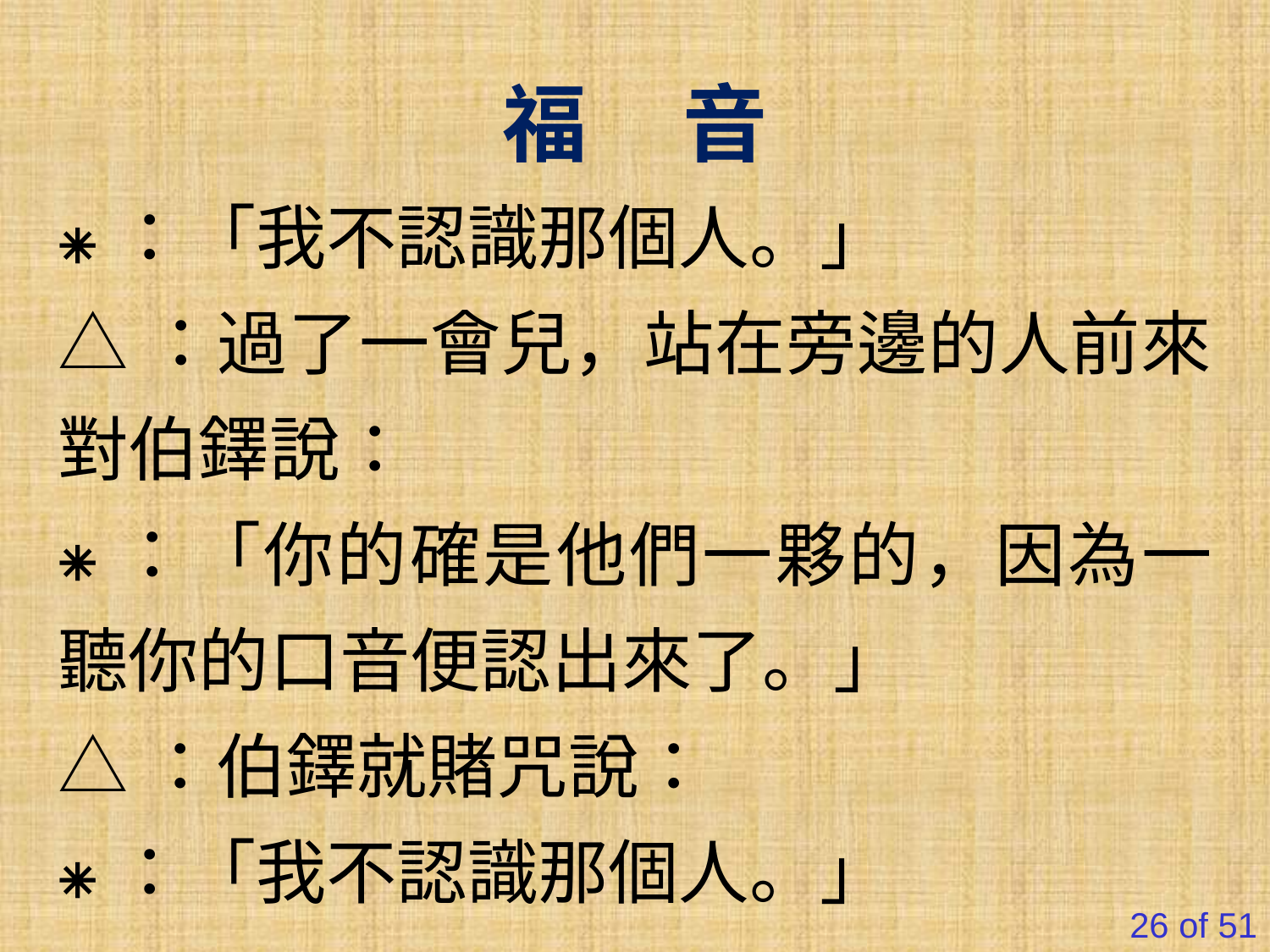

福     音
⁕：「我不認識那個人。」
△：過了一會兒，站在旁邊的人前來對伯鐸說：
⁕：「你的確是他們一夥的，因為一聽你的口音便認出來了。」
△：伯鐸就賭咒說：
⁕：「我不認識那個人。」
26 of 51